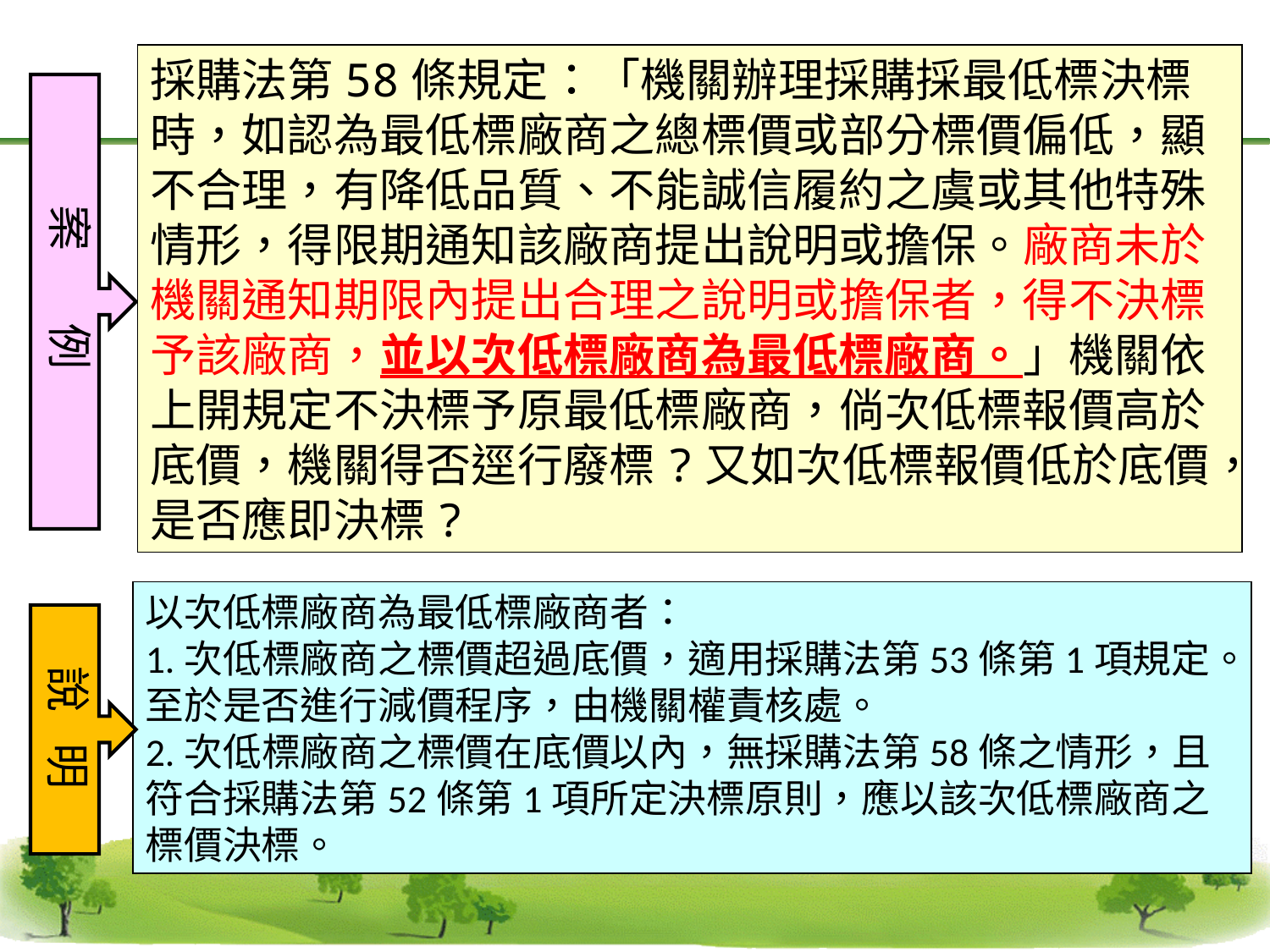

採購法第58條規定：「機關辦理採購採最低標決標時，如認為最低標廠商之總標價或部分標價偏低，顯不合理，有降低品質、不能誠信履約之虞或其他特殊情形，得限期通知該廠商提出說明或擔保。廠商未於機關通知期限內提出合理之說明或擔保者，得不決標予該廠商，並以次低標廠商為最低標廠商。」機關依上開規定不決標予原最低標廠商，倘次低標報價高於底價，機關得否逕行廢標?又如次低標報價低於底價，是否應即決標?

案       例
以次低標廠商為最低標廠商者：
1.次低標廠商之標價超過底價，適用採購法第53條第1項規定。至於是否進行減價程序，由機關權責核處。
2.次低標廠商之標價在底價以內，無採購法第58條之情形，且符合採購法第52條第1項所定決標原則，應以該次低標廠商之標價決標。

說   明